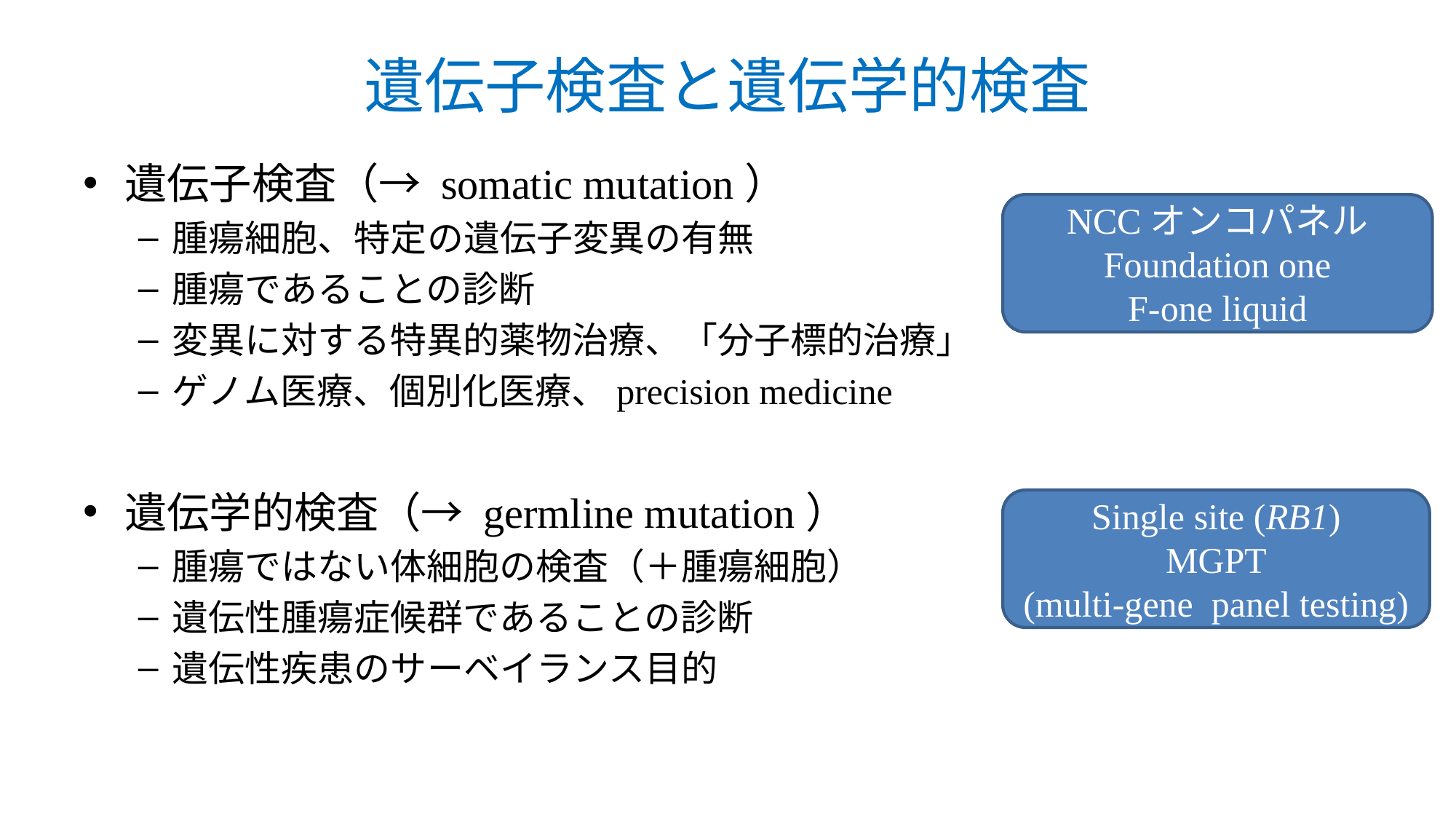

# 遺伝子検査と遺伝学的検査
遺伝子検査（→ somatic mutation）
腫瘍細胞、特定の遺伝子変異の有無
腫瘍であることの診断
変異に対する特異的薬物治療、「分子標的治療」
ゲノム医療、個別化医療、precision medicine

遺伝学的検査（→ germline mutation）
腫瘍ではない体細胞の検査（＋腫瘍細胞）
遺伝性腫瘍症候群であることの診断
遺伝性疾患のサーベイランス目的
NCCオンコパネル
Foundation one
F-one liquid
Single site (RB1)
MGPT
(multi-gene  panel testing)